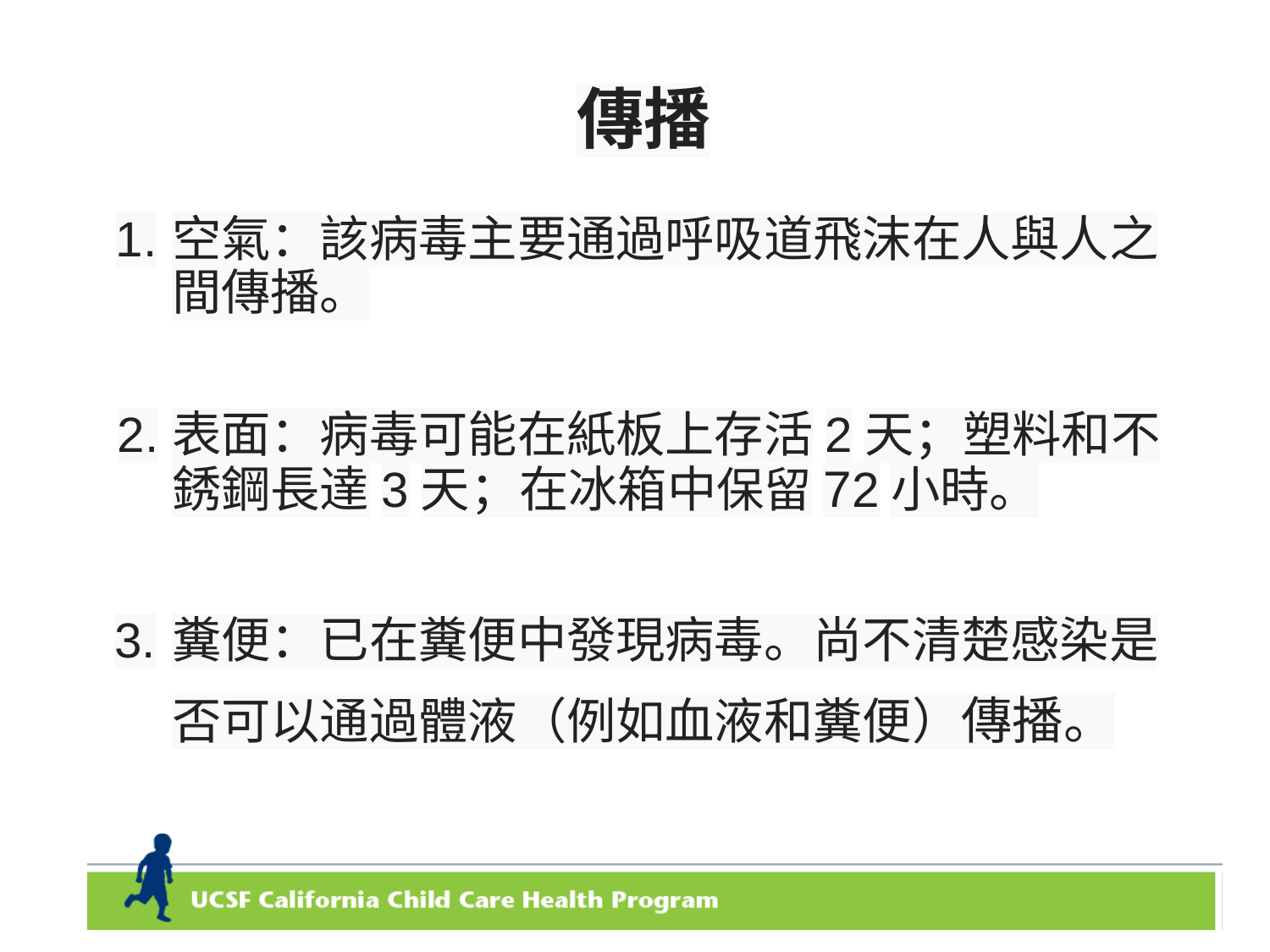

# 傳播

空氣：該病毒主要通過呼吸道飛沫在人與人之間傳播。

表面：病毒可能在紙板上存活2天；塑料和不銹鋼長達3天；在冰箱中保留72小時。

糞便：已在糞便中發現病毒。尚不清楚感染是否可以通過體液（例如血液和糞便）傳播。